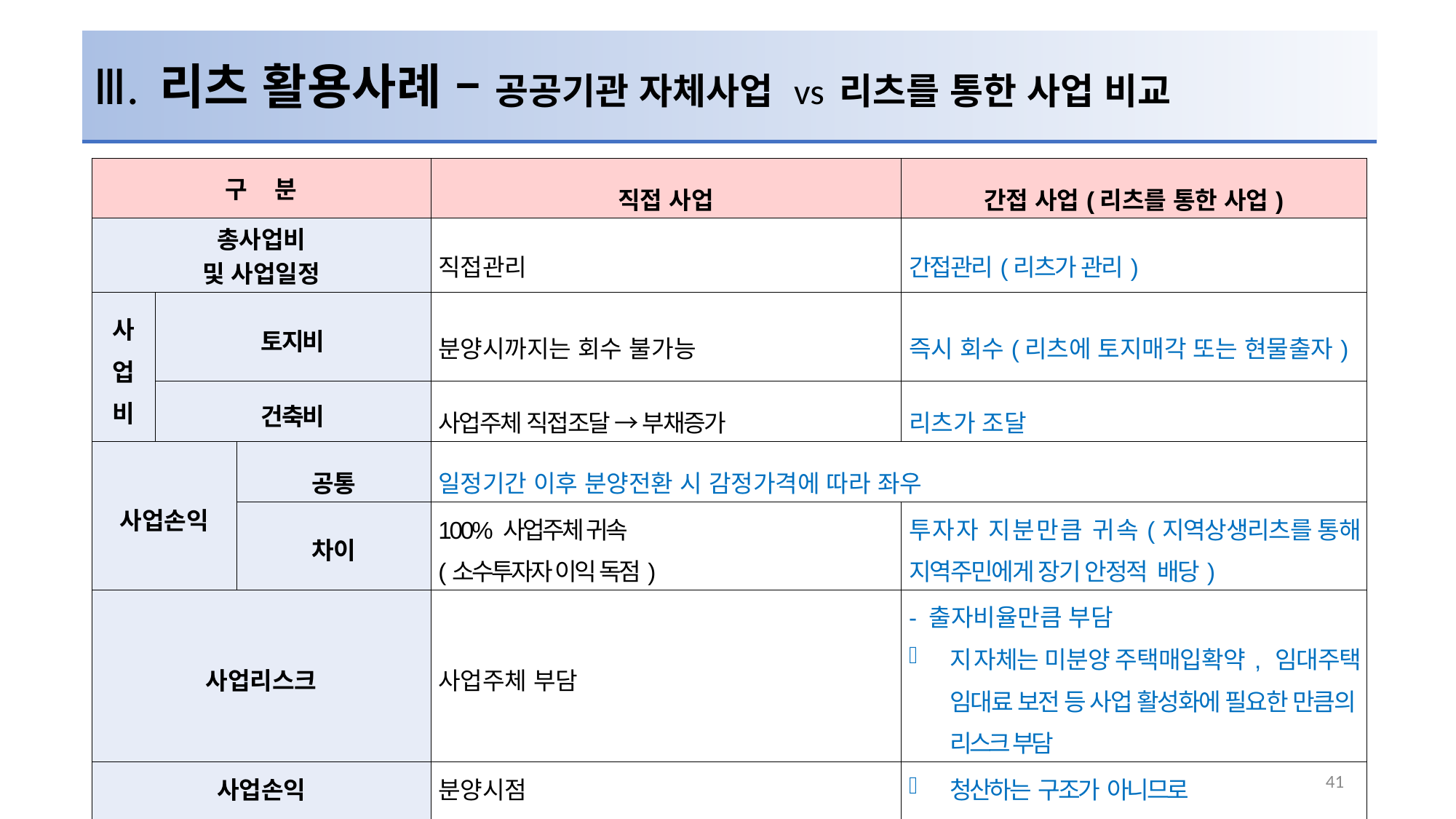

Ⅲ. 리츠 활용사례 – 공공기관 자체사업 vs 리츠를 통한 사업 비교
| 구 분 |  |  | 직접 사업 | 간접 사업(리츠를 통한 사업) |
| --- | --- | --- | --- | --- |
| 총사업비 및 사업일정 |  |  | 직접관리 | 간접관리(리츠가 관리) |
| 사 업 비 | 토지비 |  | 분양시까지는 회수 불가능 | 즉시 회수(리츠에 토지매각 또는 현물출자) |
|  | 건축비 |  | 사업주체 직접조달 → 부채증가 | 리츠가 조달 |
| 사업손익 |  | 공통 | 일정기간 이후 분양전환 시 감정가격에 따라 좌우 |  |
|  |  | 차이 | 100% 사업주체 귀속 (소수투자자 이익 독점) | 투자자 지분만큼 귀속(지역상생리츠를 통해 지역주민에게 장기 안정적 배당) |
| 사업리스크 |  |  | 사업주체 부담 | - 출자비율만큼 부담 지자체는 미분양 주택매입확약, 임대주택 임대료 보전 등 사업 활성화에 필요한 만큼의 리스크 부담 |
| 사업손익 발생시점 |  |  | 분양시점 (미분양시 리스크가 큼) | 청산하는 구조가 아니므로 지속적 · 안정적 이익 발생 가능 |

41